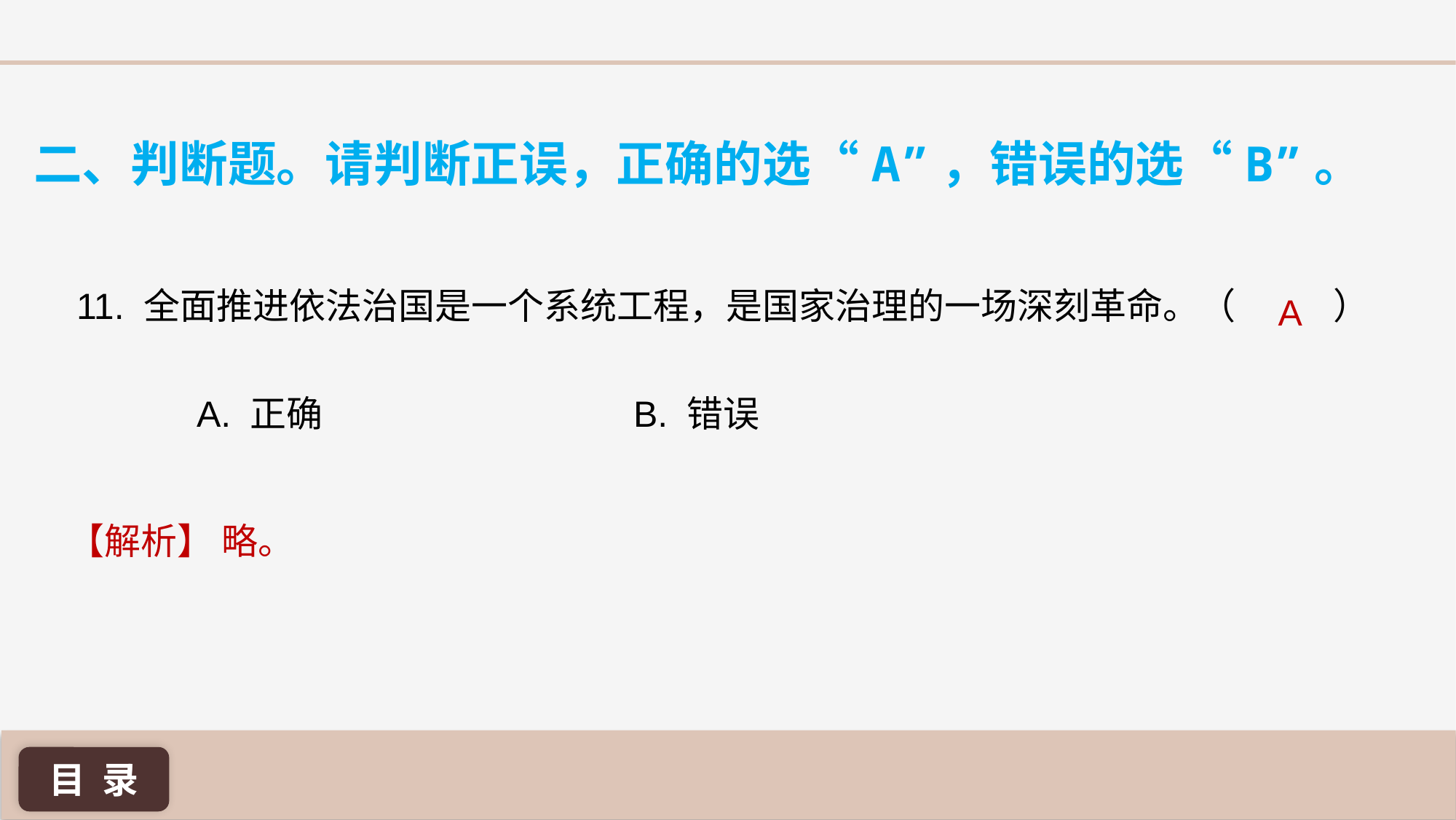

二、判断题。请判断正误，正确的选“A”，错误的选“B”。
11. 全面推进依法治国是一个系统工程，是国家治理的一场深刻革命。（            ）
A
A. 正确 			B. 错误
【解析】 略。